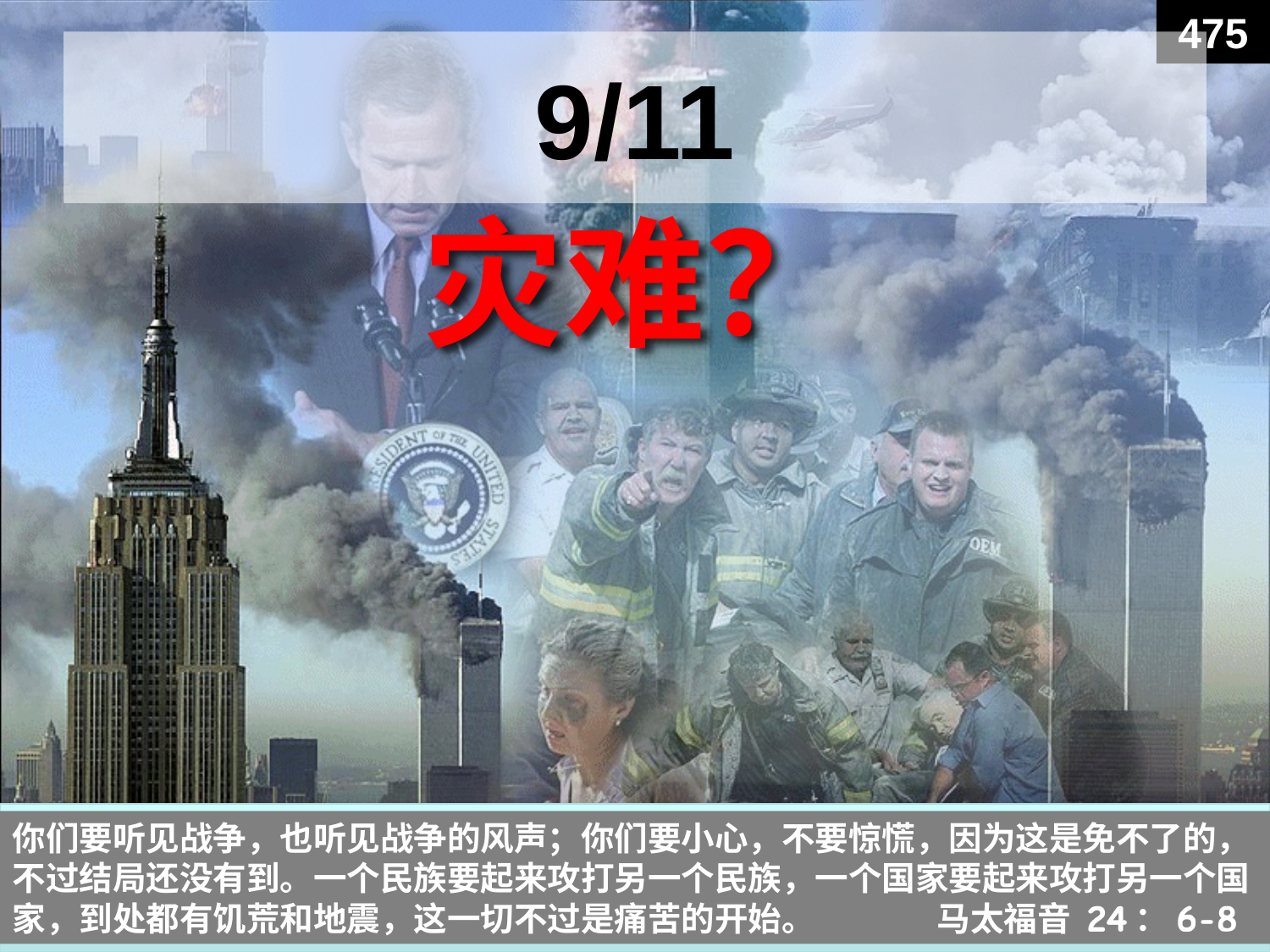

475
# 9/11
灾难？

你们要听见战争，也听见战争的风声；你们要小心，不要惊慌，因为这是免不了的，不过结局还没有到。一个民族要起来攻打另一个民族，一个国家要起来攻打另一个国家，到处都有饥荒和地震，这一切不过是痛苦的开始。                马太福音 24：6-8